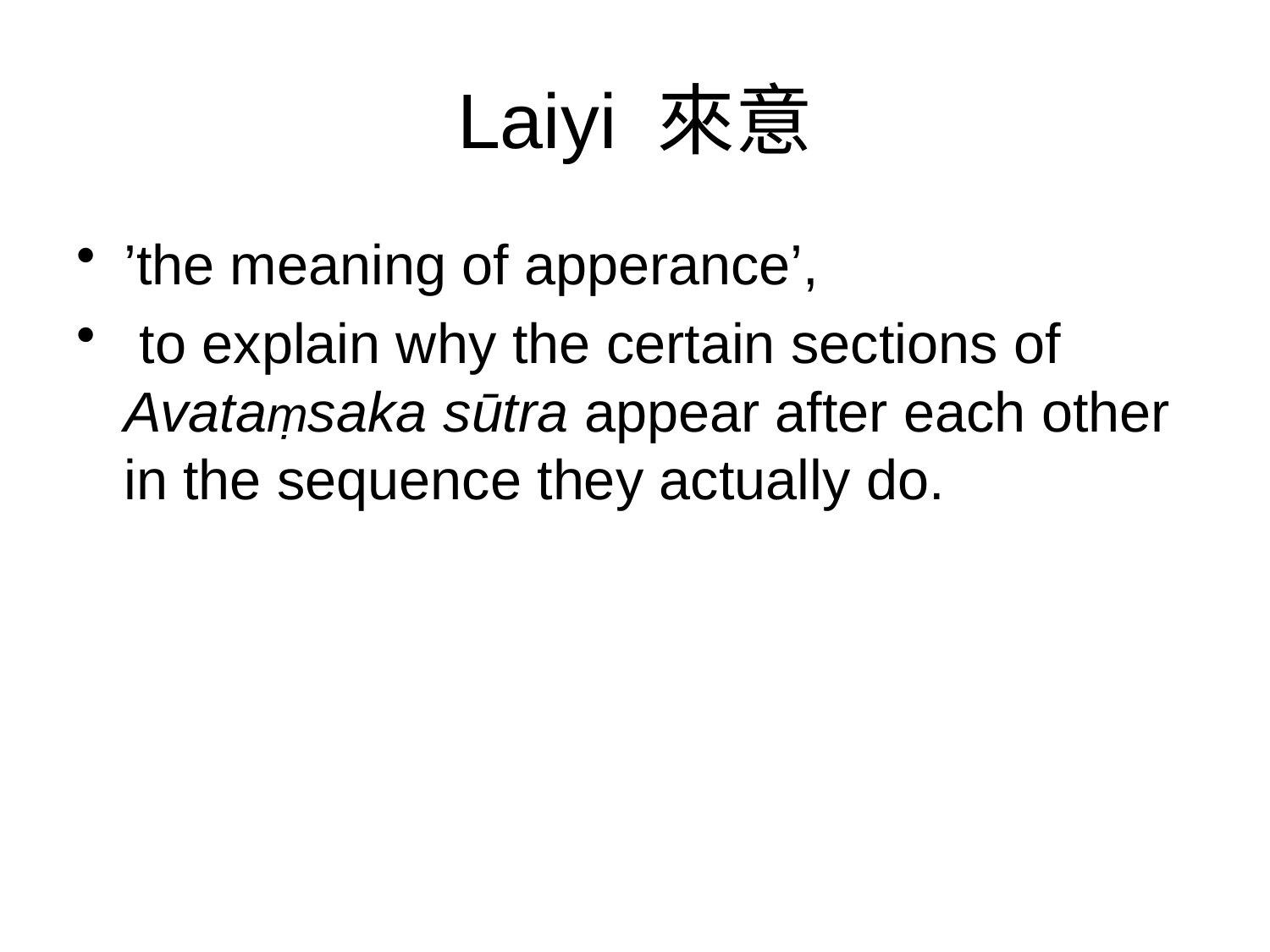

# Laiyi 來意
’the meaning of apperance’,
 to explain why the certain sections of Avataṃsaka sūtra appear after each other in the sequence they actually do.